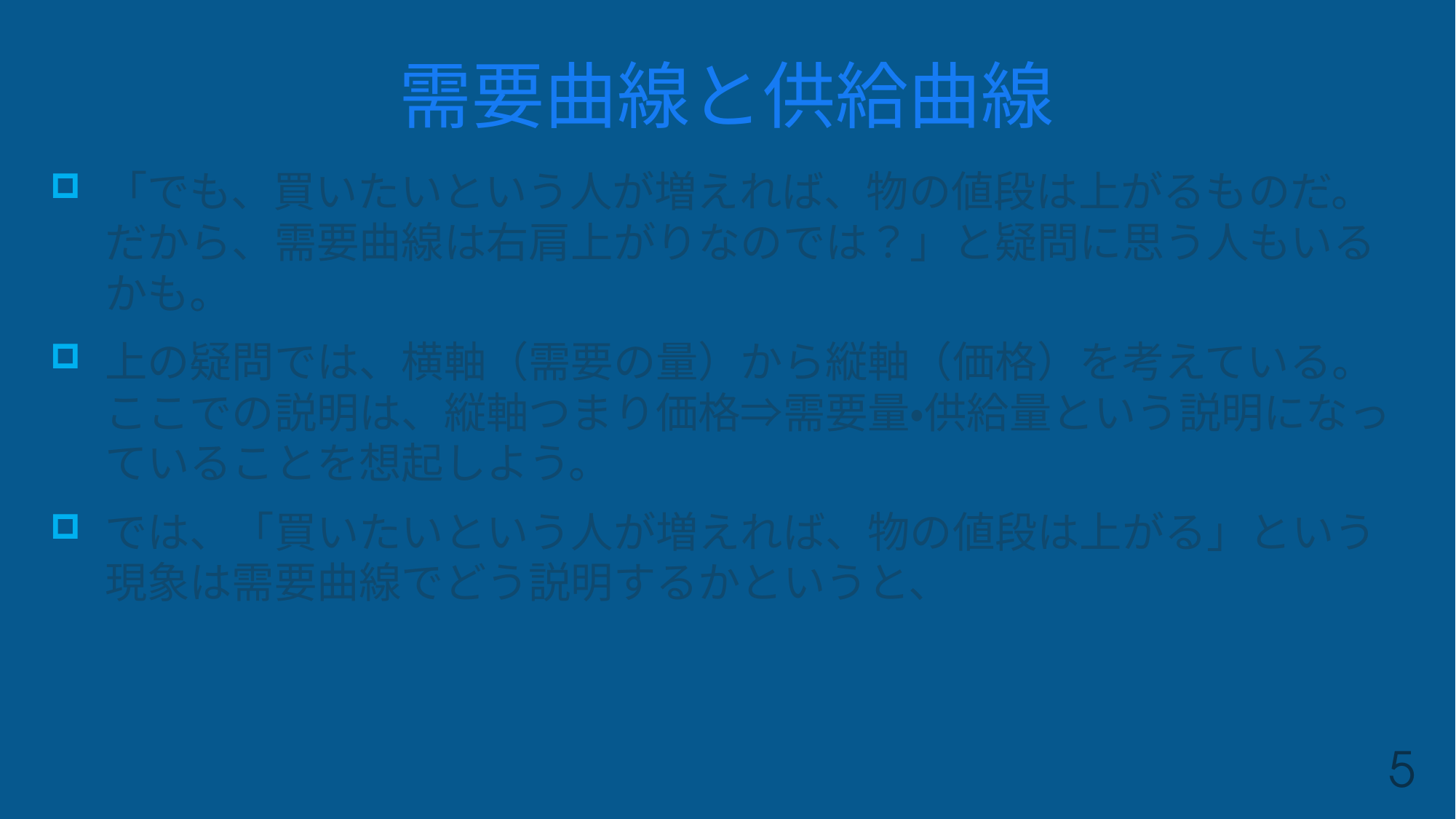

# 需要曲線と供給曲線
「でも、買いたいという人が増えれば、物の値段は上がるものだ。だから、需要曲線は右肩上がりなのでは？」と疑問に思う人もいるかも。
上の疑問では、横軸（需要の量）から縦軸（価格）を考えている。ここでの説明は、縦軸つまり価格⇒需要量・供給量という説明になっていることを想起しよう。
では、「買いたいという人が増えれば、物の値段は上がる」という現象は需要曲線でどう説明するかというと、
5